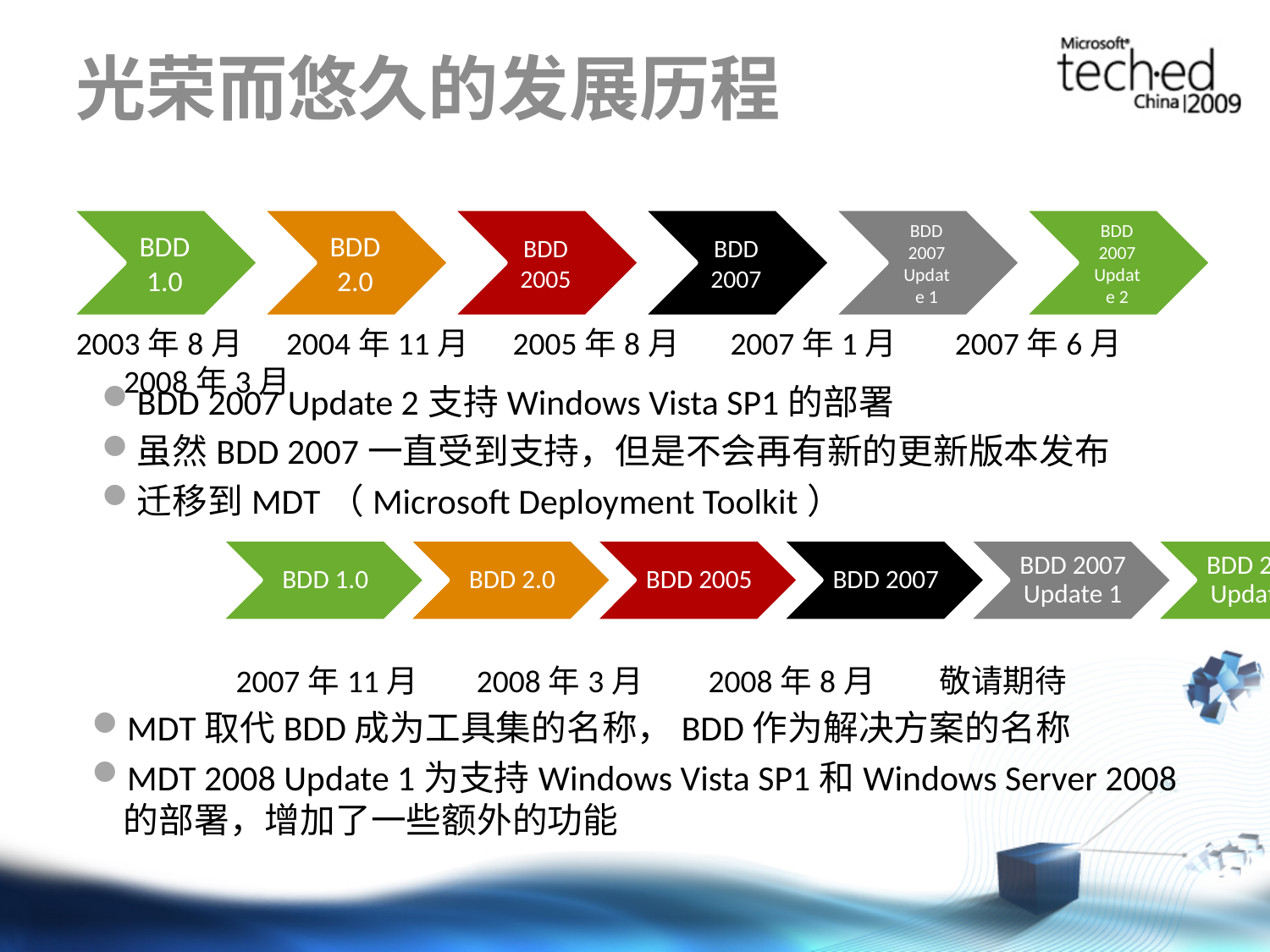

# 光荣而悠久的发展历程
BDD 1.0
BDD 2.0
BDD 2005
BDD 2007
BDD 2007 Update 1
BDD 2007 Update 2
2003年8月     2004年11月     2005年8月      2007年1月       2007年6月      2008年3月

BDD 2007 Update 2支持Windows Vista SP1的部署
虽然BDD 2007一直受到支持，但是不会再有新的更新版本发布
迁移到MDT（Microsoft Deployment Toolkit）
BDD 1.0
BDD 2.0
BDD 2005
BDD 2007
BDD 2007 Update 1
BDD 2007 Update 2
                    2007年11月       2008年3月        2008年8月         敬请期待
MDT取代BDD成为工具集的名称，BDD作为解决方案的名称
MDT 2008 Update 1为支持Windows Vista SP1和Windows Server 2008的部署，增加了一些额外的功能